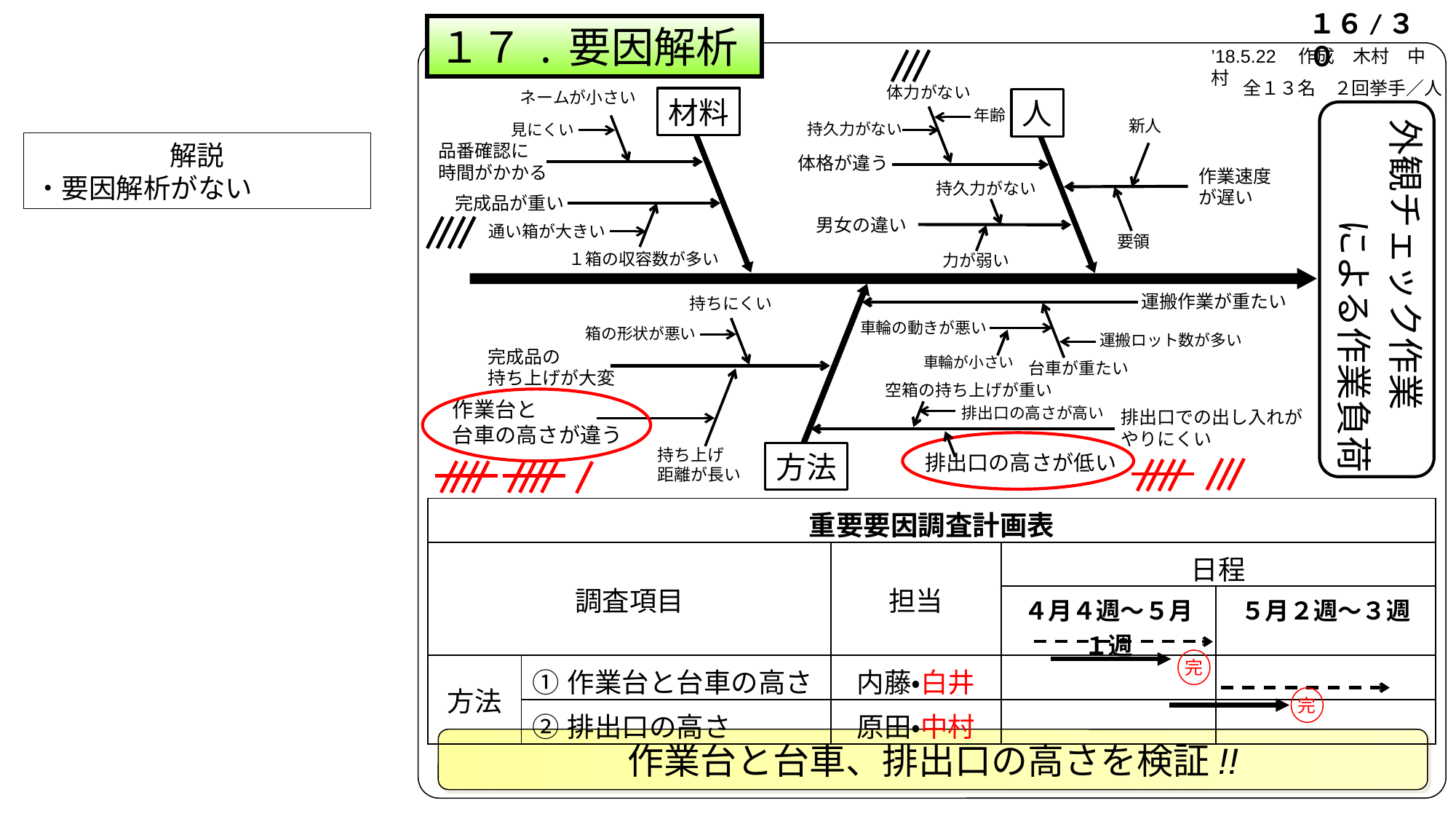

１６/３０
１７.要因解析
’18.5.22　作成　木村　中村

全１３名　２回挙手／人
体力がない
ネームが小さい
材料
人
年齢

外観チェック作業
新人
持久力がない
見にくい
解説
・要因解析がない
品番確認に
時間がかかる
体格が違う
作業速度
が遅い
持久力がない
完成品が重い

男女の違い
による作業負荷
通い箱が大きい
要領
１箱の収容数が多い
力が弱い

運搬作業が重たい
持ちにくい
車輪の動きが悪い
箱の形状が悪い
運搬ロット数が多い
完成品の
持ち上げが大変
車輪が小さい
台車が重たい

空箱の持ち上げが重い

作業台と
台車の高さが違う
排出口の高さが高い
排出口での出し入れが
やりにくい

持ち上げ
距離が長い
方法
排出口の高さが低い
| 重要要因調査計画表 |  |  |  |  |
| --- | --- | --- | --- | --- |
| 調査項目 |  | 担当 | 日程 |  |
|  |  |  | ４月４週～５月１週 | ５月２週～３週 |
| 方法 | ①作業台と台車の高さ | 内藤・白井 |  |  |
|  | ②排出口の高さ | 原田・中村 |  |  |
完
完
作業台と台車、排出口の高さを検証!!